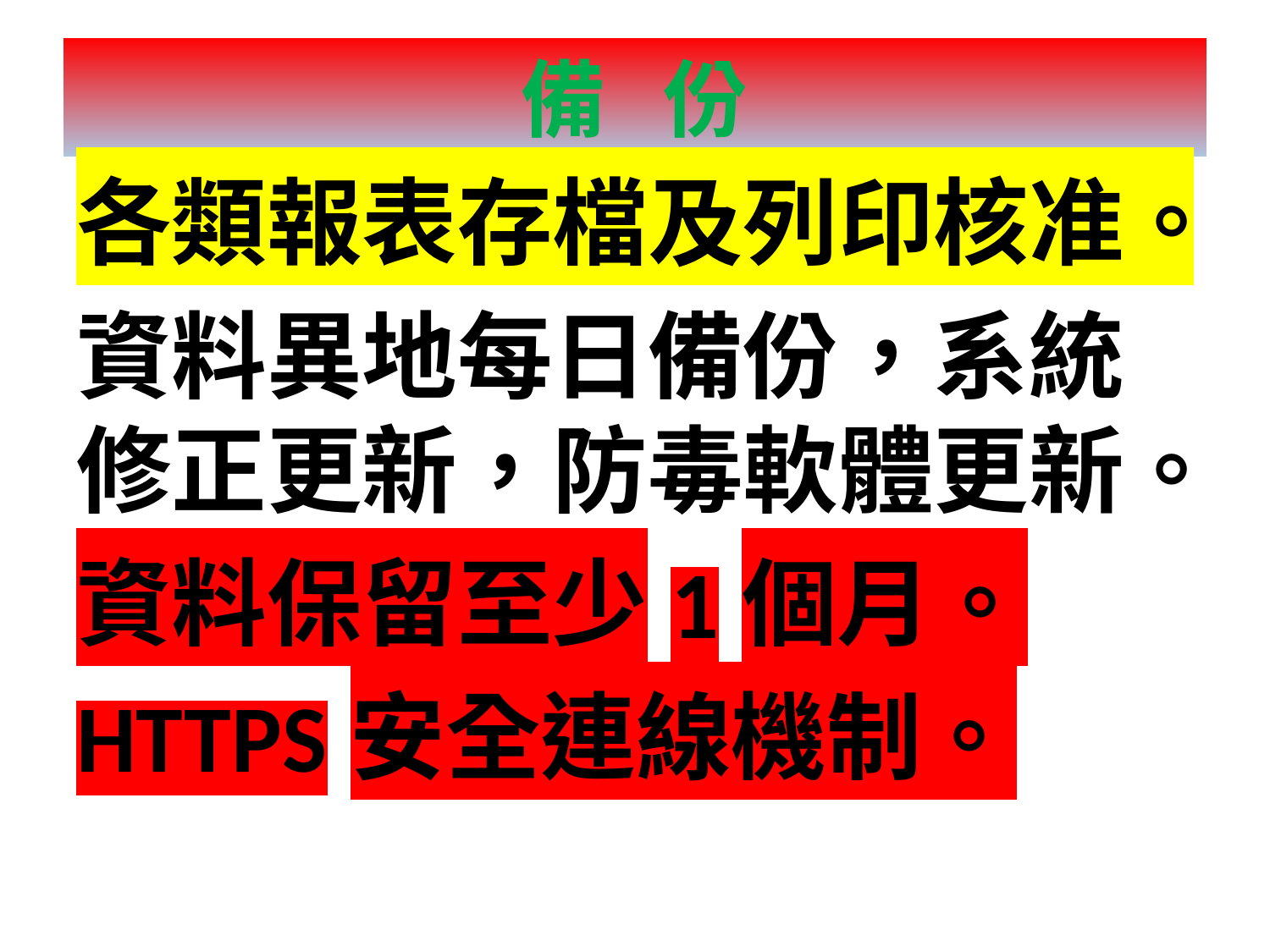

# 備   份
各類報表存檔及列印核准。
資料異地每日備份，系統修正更新，防毒軟體更新。
資料保留至少1個月。
HTTPS安全連線機制。